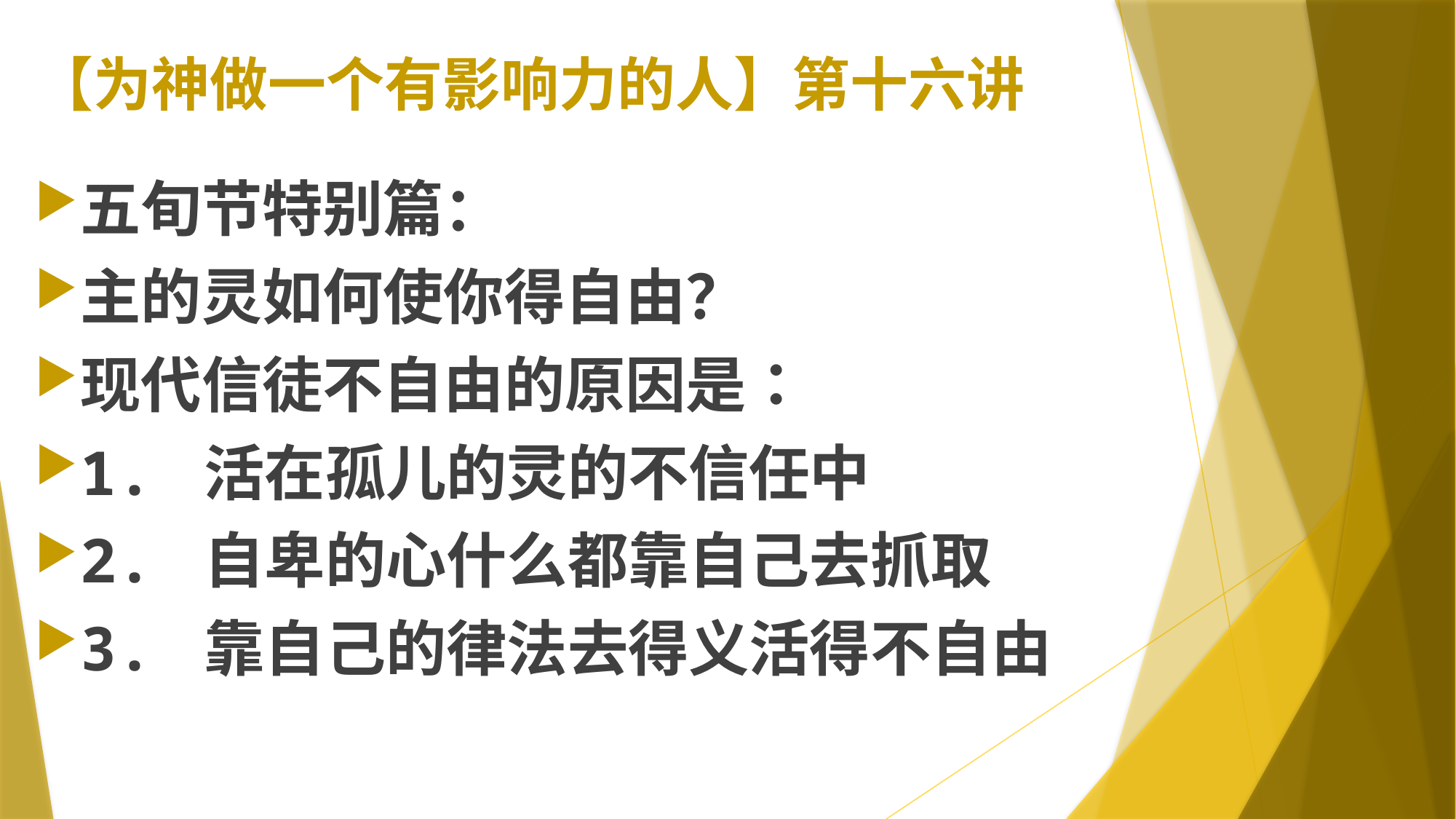

# 【为神做一个有影响力的人】第十六讲
五旬节特别篇：
主的灵如何使你得自由？
现代信徒不自由的原因是：
1. 活在孤儿的灵的不信任中
2. 自卑的心什么都靠自己去抓取
3. 靠自己的律法去得义活得不自由